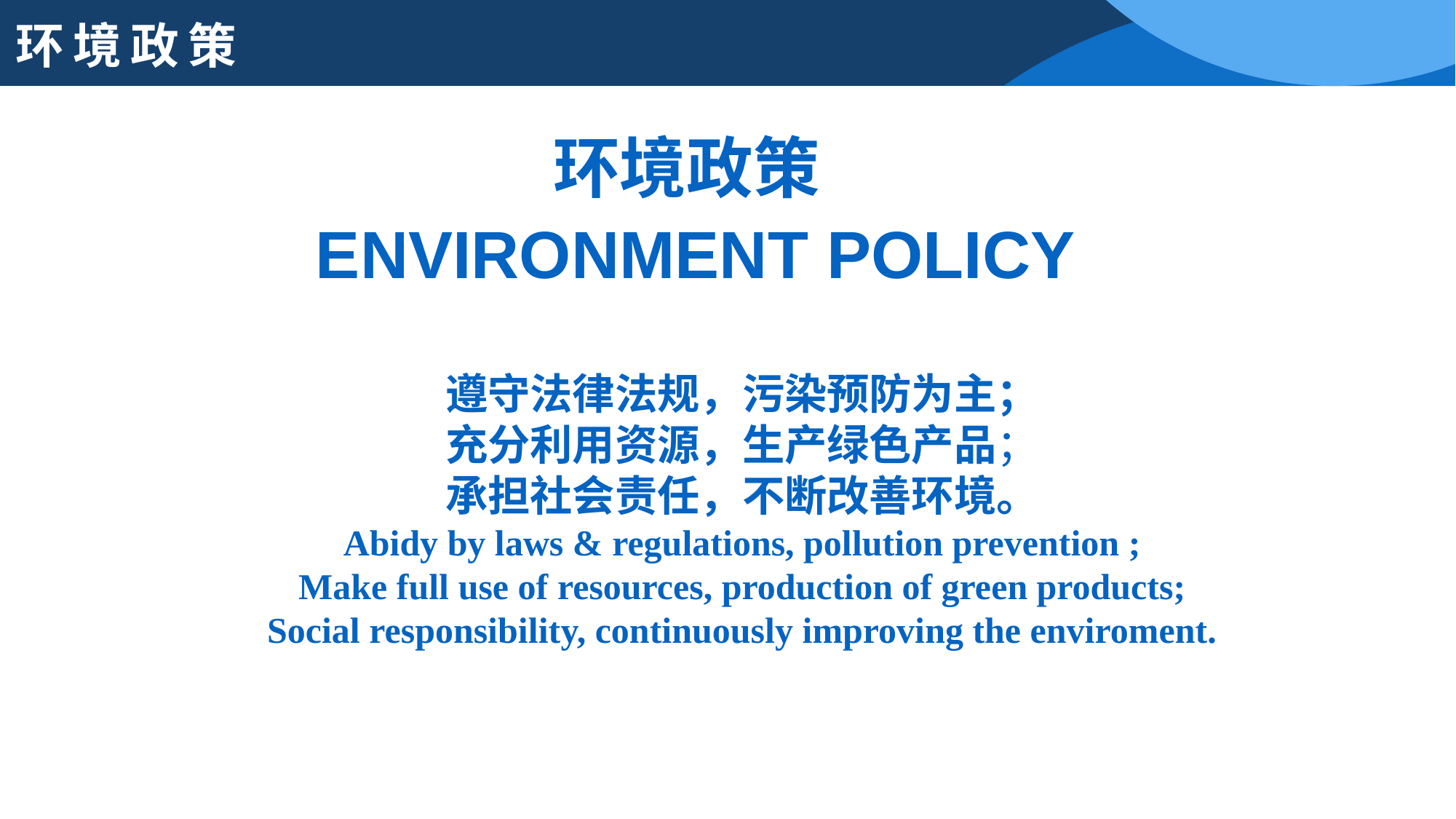

环境政策
环境政策
 ENVIRONMENT POLICY
遵守法律法规，污染预防为主；
充分利用资源，生产绿色产品；
承担社会责任，不断改善环境。
Abidy by laws & regulations, pollution prevention ;
Make full use of resources, production of green products;
Social responsibility, continuously improving the enviroment.